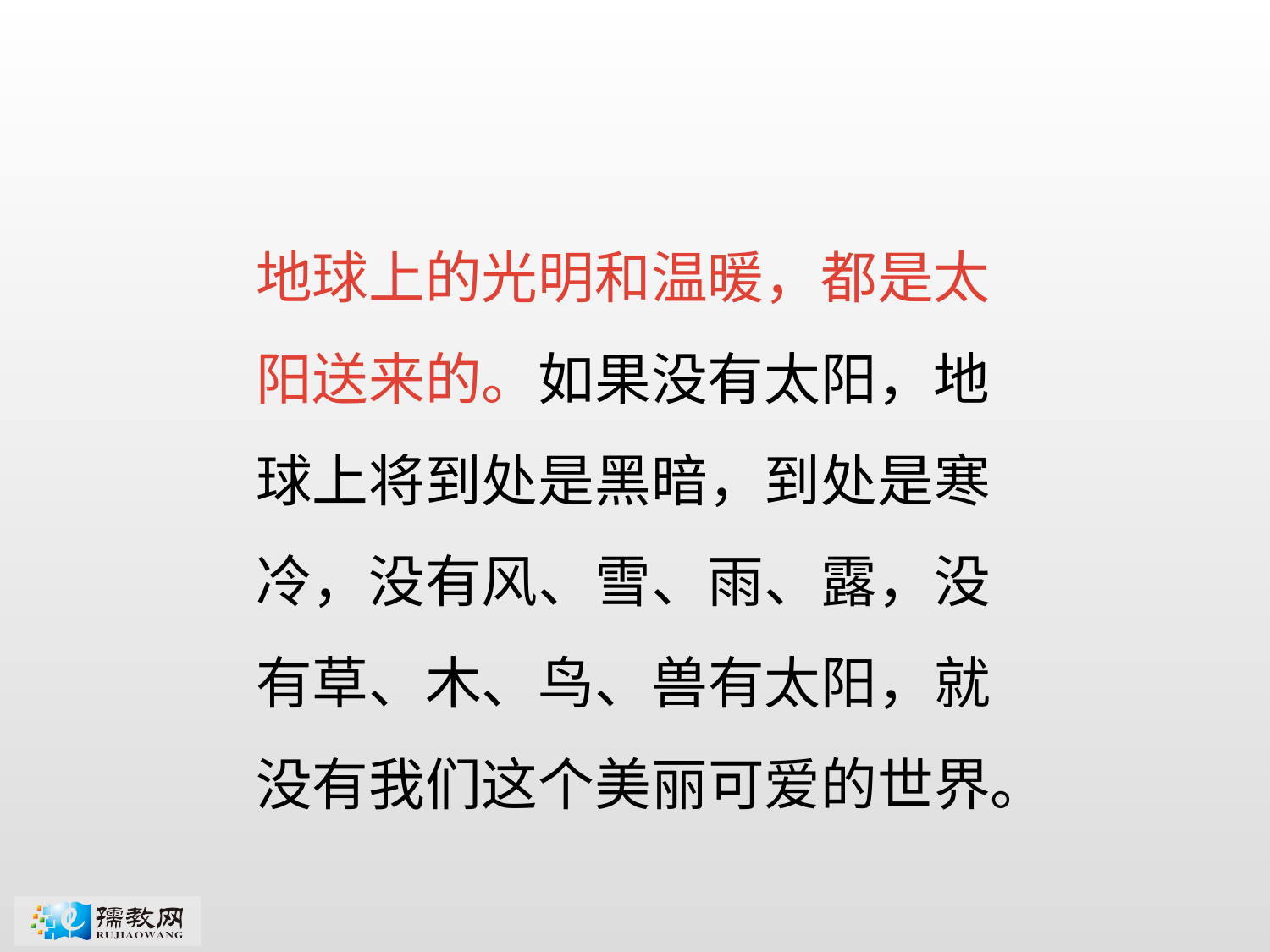

地球上的光明和温暖，都是太阳送来的。如果没有太阳，地球上将到处是黑暗，到处是寒冷，没有风、雪、雨、露，没有草、木、鸟、兽有太阳，就没有我们这个美丽可爱的世界。